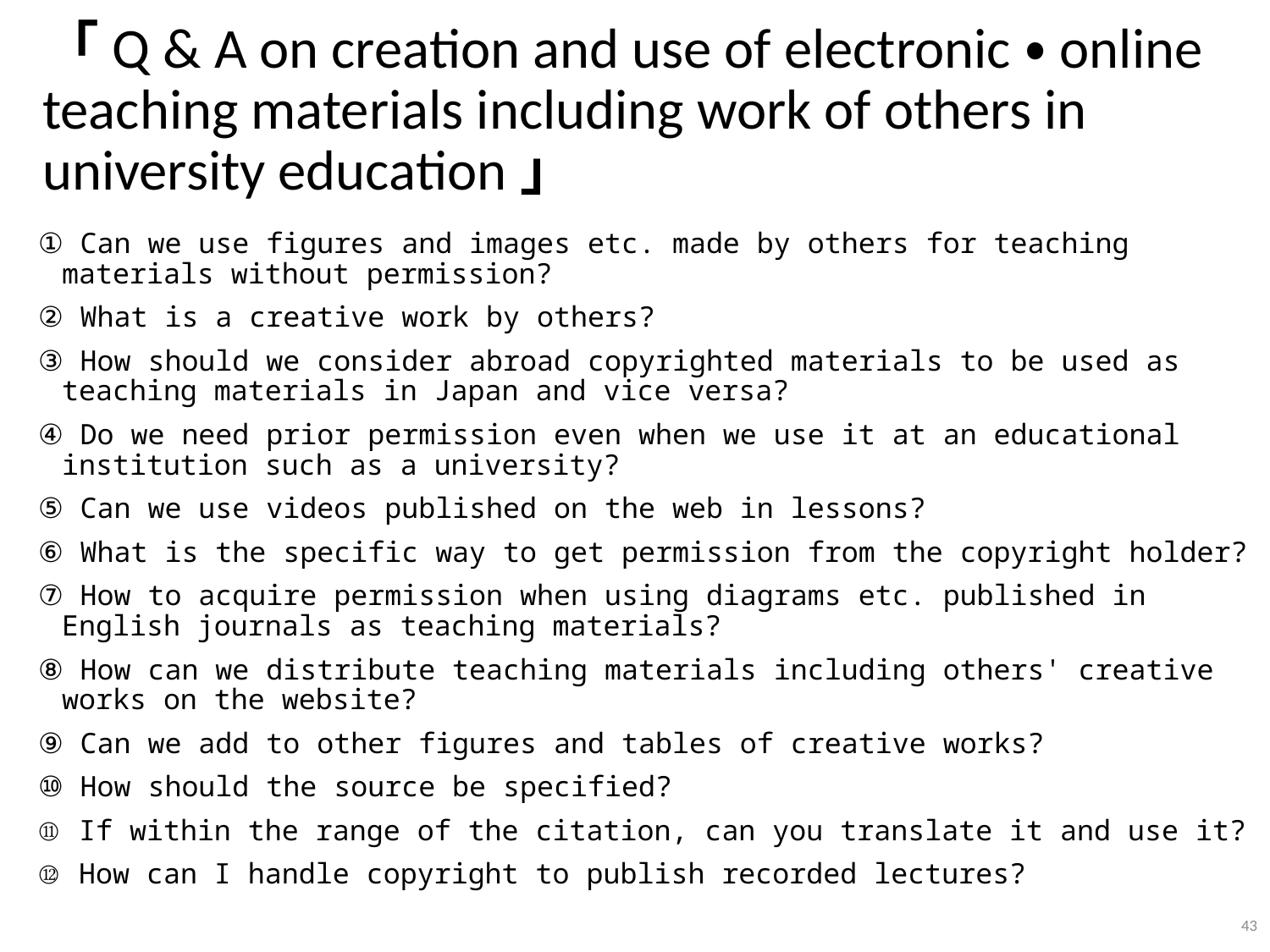

# 「Q & A on creation and use of electronic・online teaching materials including work of others in university education」
 Can we use figures and images etc. made by others for teaching materials without permission?
 What is a creative work by others?
 How should we consider abroad copyrighted materials to be used as teaching materials in Japan and vice versa?
 Do we need prior permission even when we use it at an educational institution such as a university?
 Can we use videos published on the web in lessons?
 What is the specific way to get permission from the copyright holder?
 How to acquire permission when using diagrams etc. published in English journals as teaching materials?
 How can we distribute teaching materials including others' creative works on the website?
 Can we add to other figures and tables of creative works?
 How should the source be specified?
 If within the range of the citation, can you translate it and use it?
 How can I handle copyright to publish recorded lectures?

43